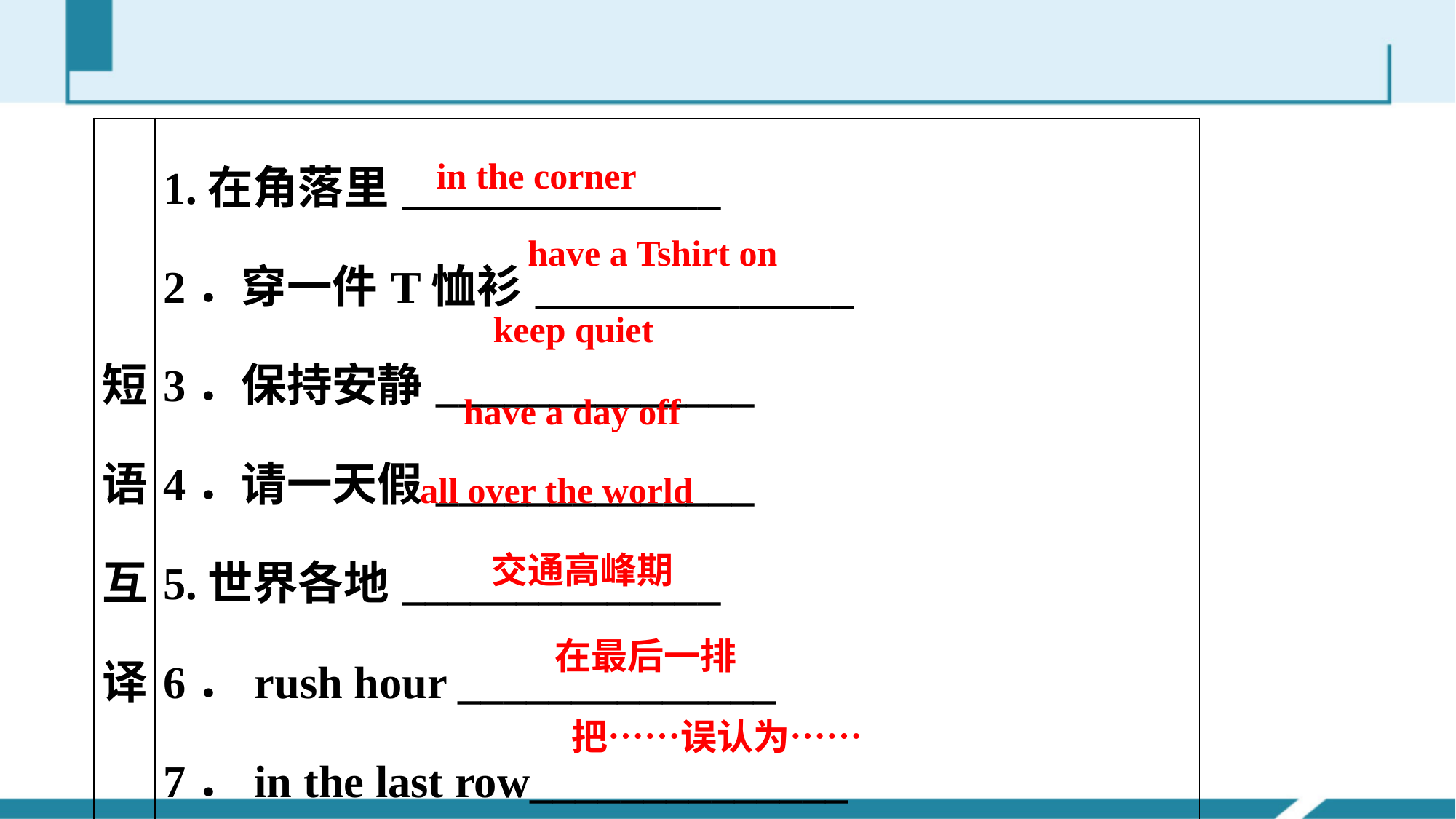

| 短语互译 | 1.在角落里\_\_\_\_\_\_\_\_\_\_\_\_\_\_ 2．穿一件T恤衫\_\_\_\_\_\_\_\_\_\_\_\_\_\_ 3．保持安静\_\_\_\_\_\_\_\_\_\_\_\_\_\_ 4．请一天假\_\_\_\_\_\_\_\_\_\_\_\_\_\_ 5.世界各地\_\_\_\_\_\_\_\_\_\_\_\_\_\_ 6．rush hour \_\_\_\_\_\_\_\_\_\_\_\_\_\_ 7．in the last row\_\_\_\_\_\_\_\_\_\_\_\_\_\_ 8．mistake…for…\_\_\_\_\_\_\_\_\_\_\_\_\_\_\_\_ |
| --- | --- |
in the corner
have a T­shirt on
keep quiet
have a day off
all over the world
交通高峰期
在最后一排
把……误认为……